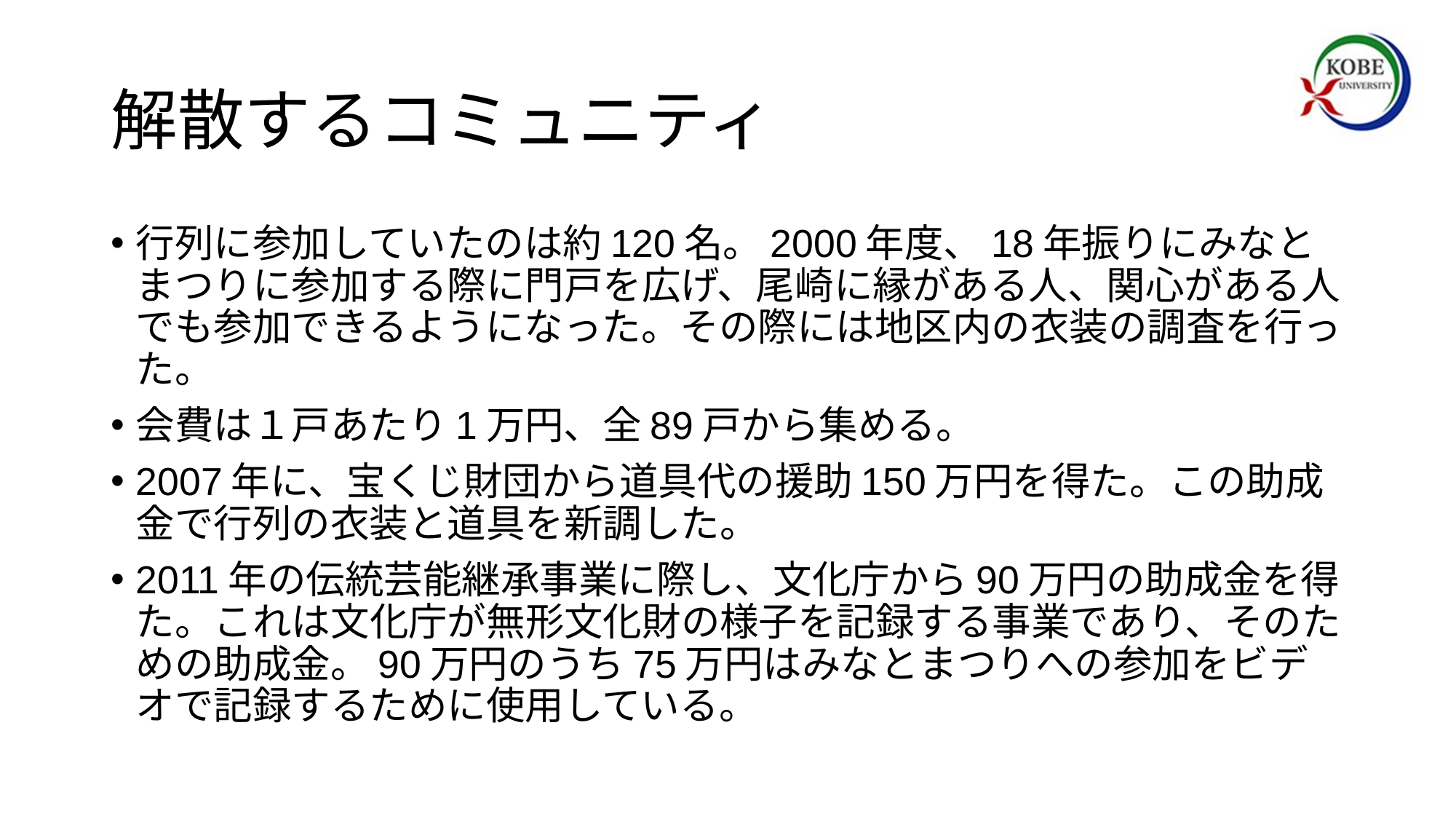

# 解散するコミュニティ
行列に参加していたのは約120名。2000年度、18年振りにみなとまつりに参加する際に門戸を広げ、尾崎に縁がある人、関心がある人でも参加できるようになった。その際には地区内の衣装の調査を行った。
会費は１戸あたり1万円、全89戸から集める。
2007年に、宝くじ財団から道具代の援助150万円を得た。この助成金で行列の衣装と道具を新調した。
2011年の伝統芸能継承事業に際し、文化庁から90万円の助成金を得た。これは文化庁が無形文化財の様子を記録する事業であり、そのための助成金。90万円のうち75万円はみなとまつりへの参加をビデオで記録するために使用している。